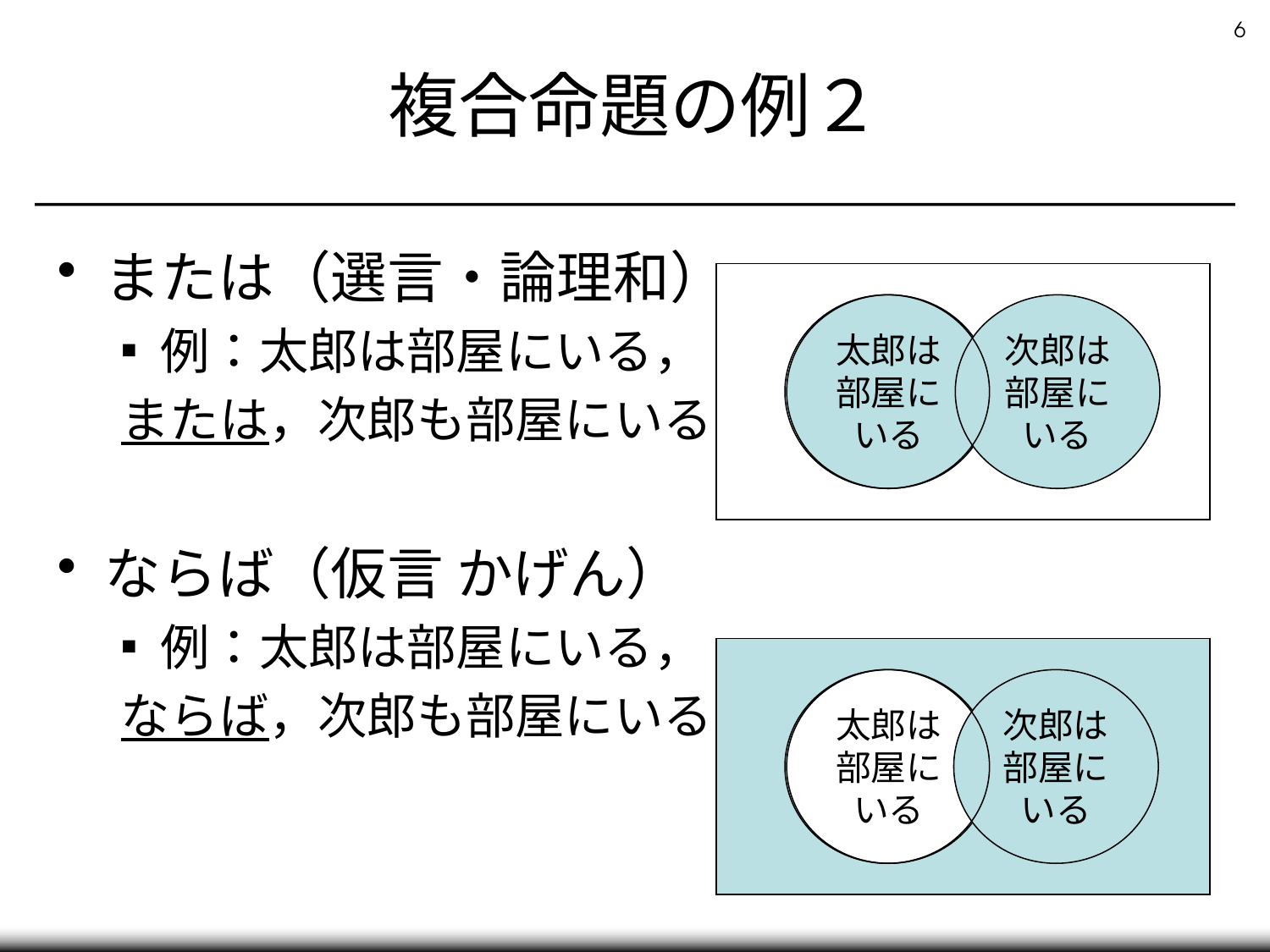

# 複合命題の例２
または（選言・論理和）
例：太郎は部屋にいる，
または，次郎も部屋にいる

ならば（仮言 かげん）
例：太郎は部屋にいる，
ならば，次郎も部屋にいる

太郎は部屋にいる
次郎は部屋にいる

太郎は部屋にいる
次郎は部屋にいる